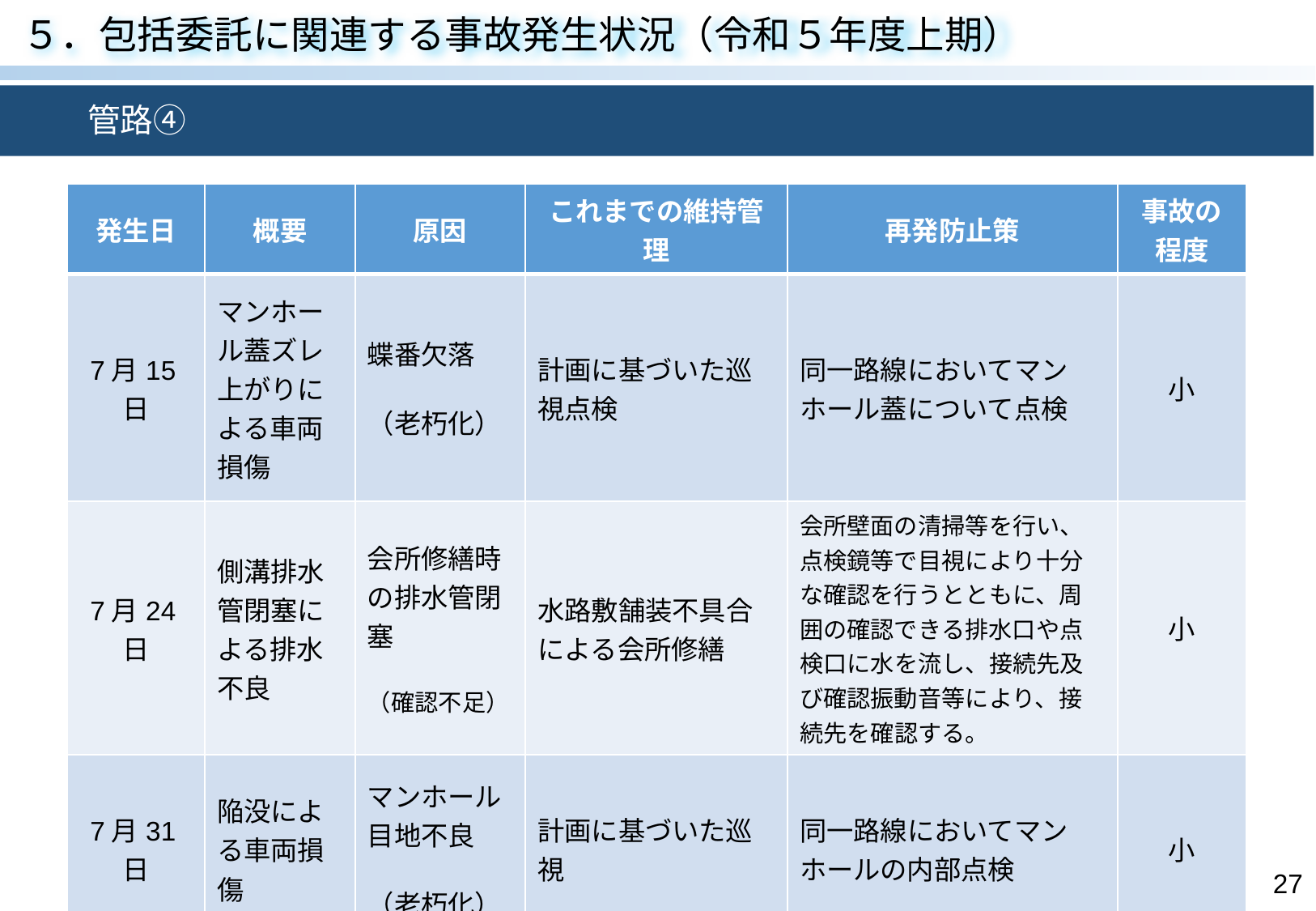

５．包括委託に関連する事故発生状況（令和５年度上期）
　　管路④
| 発生日 | 概要 | 原因 | これまでの維持管理 | 再発防止策 | 事故の程度 |
| --- | --- | --- | --- | --- | --- |
| 7月15日 | マンホール蓋ズレ上がりによる車両損傷 | 蝶番欠落 （老朽化） | 計画に基づいた巡視点検 | 同一路線においてマンホール蓋について点検 | 小 |
| 7月24日 | 側溝排水管閉塞による排水不良 | 会所修繕時の排水管閉塞 （確認不足） | 水路敷舗装不具合による会所修繕 | 会所壁面の清掃等を行い、点検鏡等で目視により十分な確認を行うとともに、周囲の確認できる排水口や点検口に水を流し、接続先及び確認振動音等により、接続先を確認する。 | 小 |
| 7月31日 | 陥没による車両損傷 | マンホール目地不良 （老朽化） | 計画に基づいた巡視 | 同一路線においてマンホールの内部点検 | 小 |
27